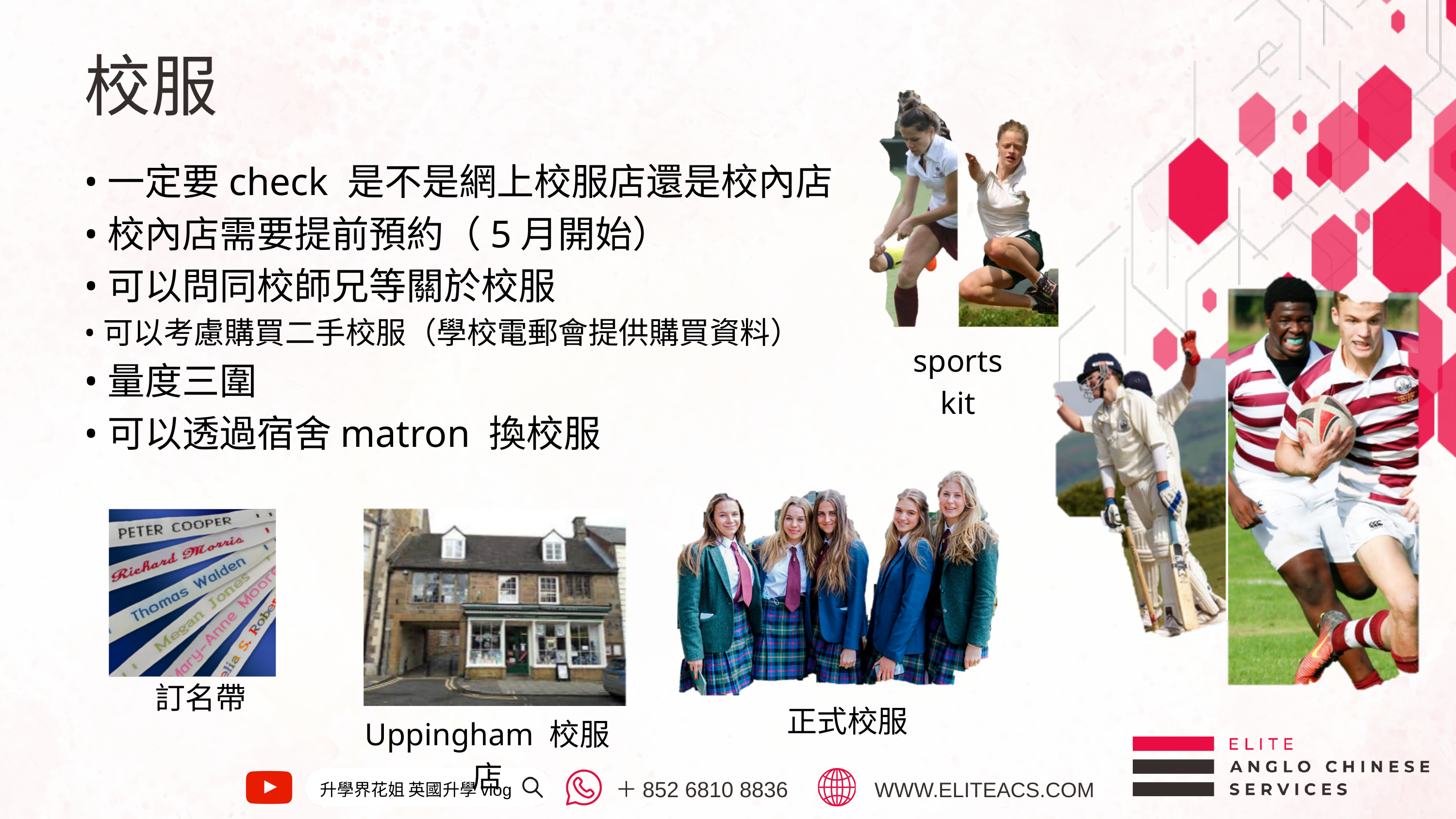

校服

•一定要check 是不是網上校服店還是校內店
•校內店需要提前預約（5月開始）
•可以問同校師兄等關於校服
•可以考慮購買二手校服（學校電郵會提供購買資料）
•量度三圍
•可以透過宿舍matron 換校服

sports kit

訂名帶
正式校服
Uppingham 校服店

升學界花姐 英國升學vlog

WWW.ELITEACS.COM

＋852 6810 8836